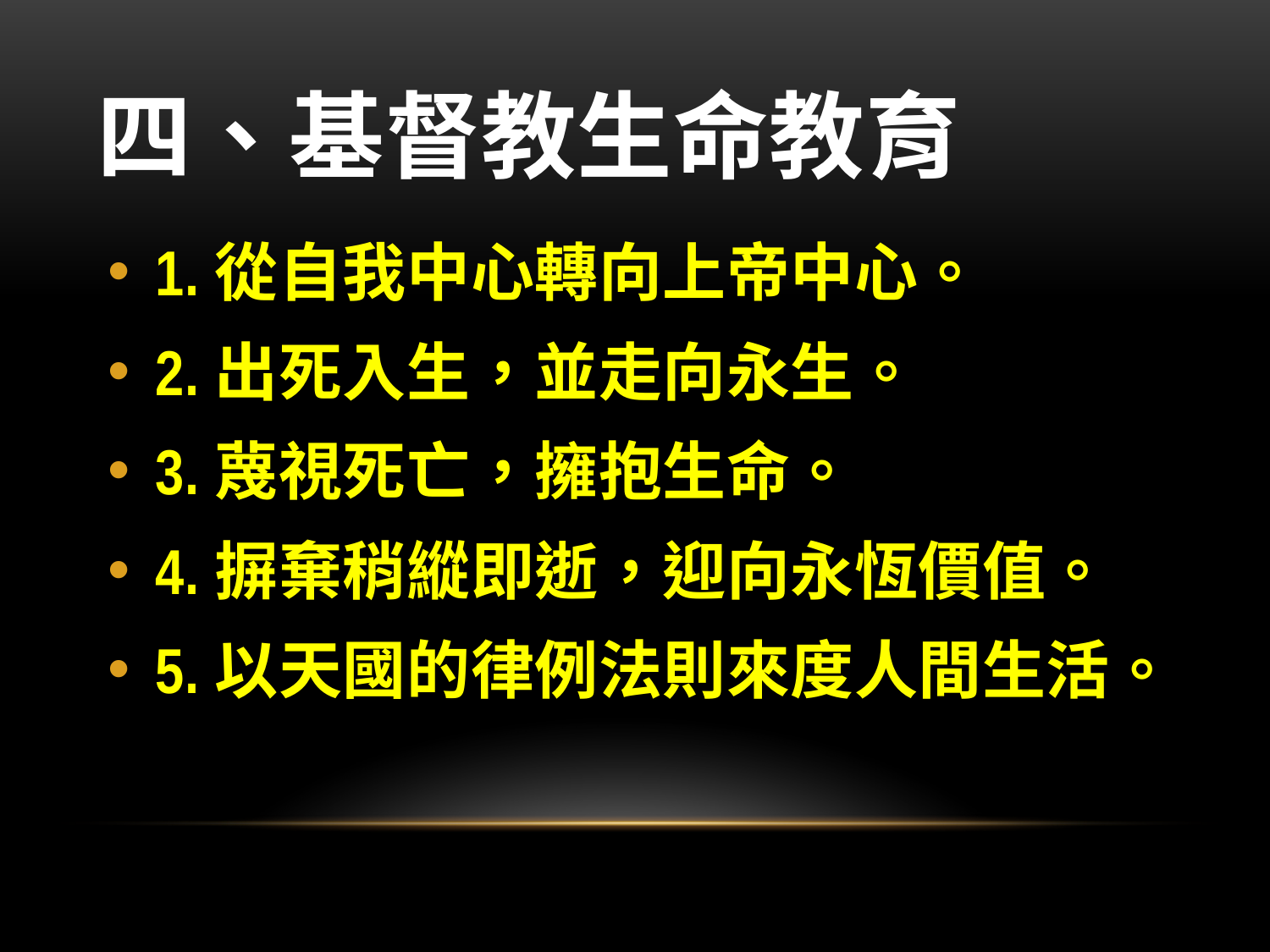

# 四、基督教生命教育
1.從自我中心轉向上帝中心。
2.出死入生，並走向永生。
3.蔑視死亡，擁抱生命。
4.摒棄稍縱即逝，迎向永恆價值。
5.以天國的律例法則來度人間生活。